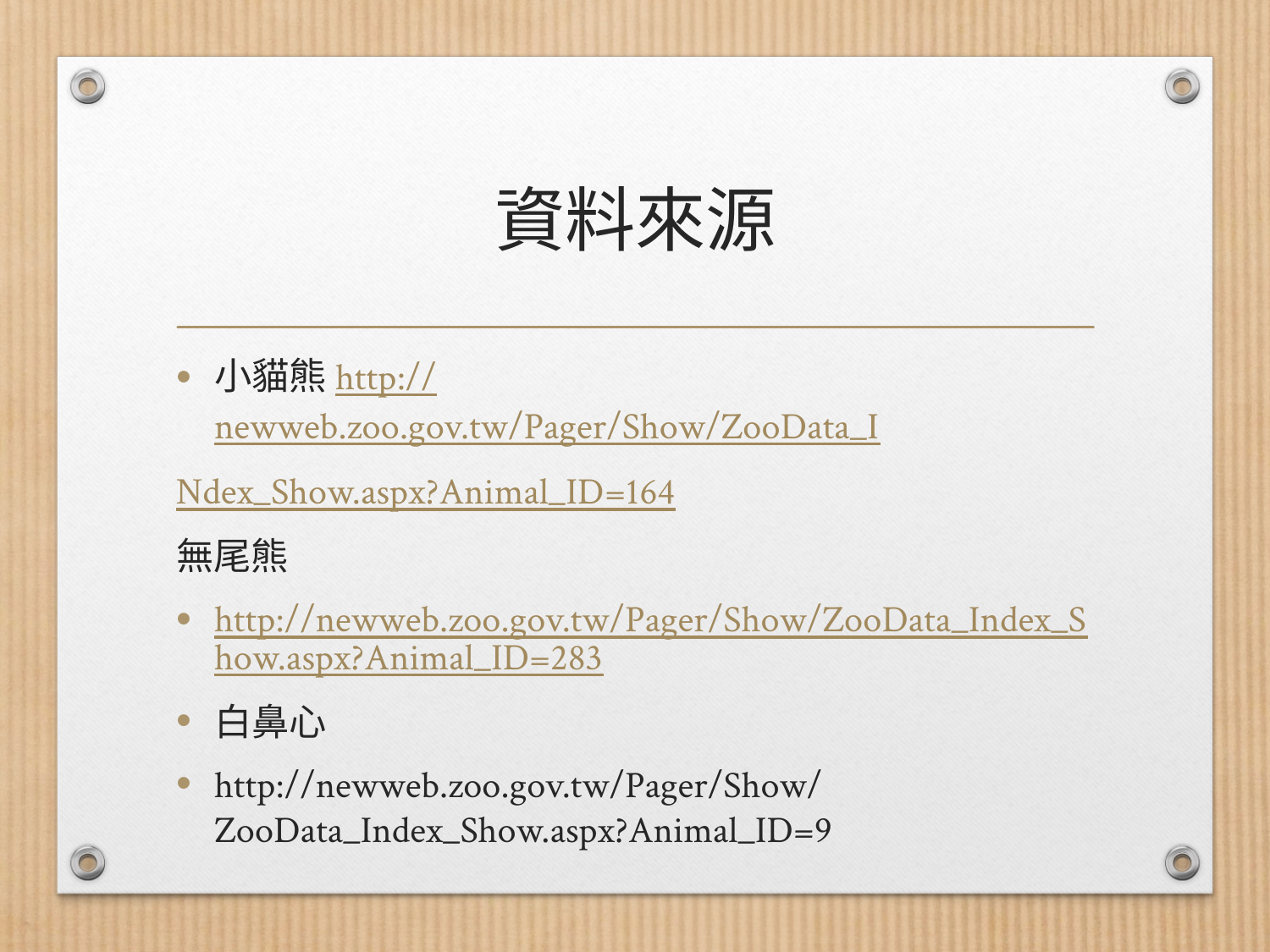

# 資料來源
小貓熊http://newweb.zoo.gov.tw/Pager/Show/ZooData_I
Ndex_Show.aspx?Animal_ID=164
無尾熊
http://newweb.zoo.gov.tw/Pager/Show/ZooData_Index_Show.aspx?Animal_ID=283
白鼻心
http://newweb.zoo.gov.tw/Pager/Show/ZooData_Index_Show.aspx?Animal_ID=9